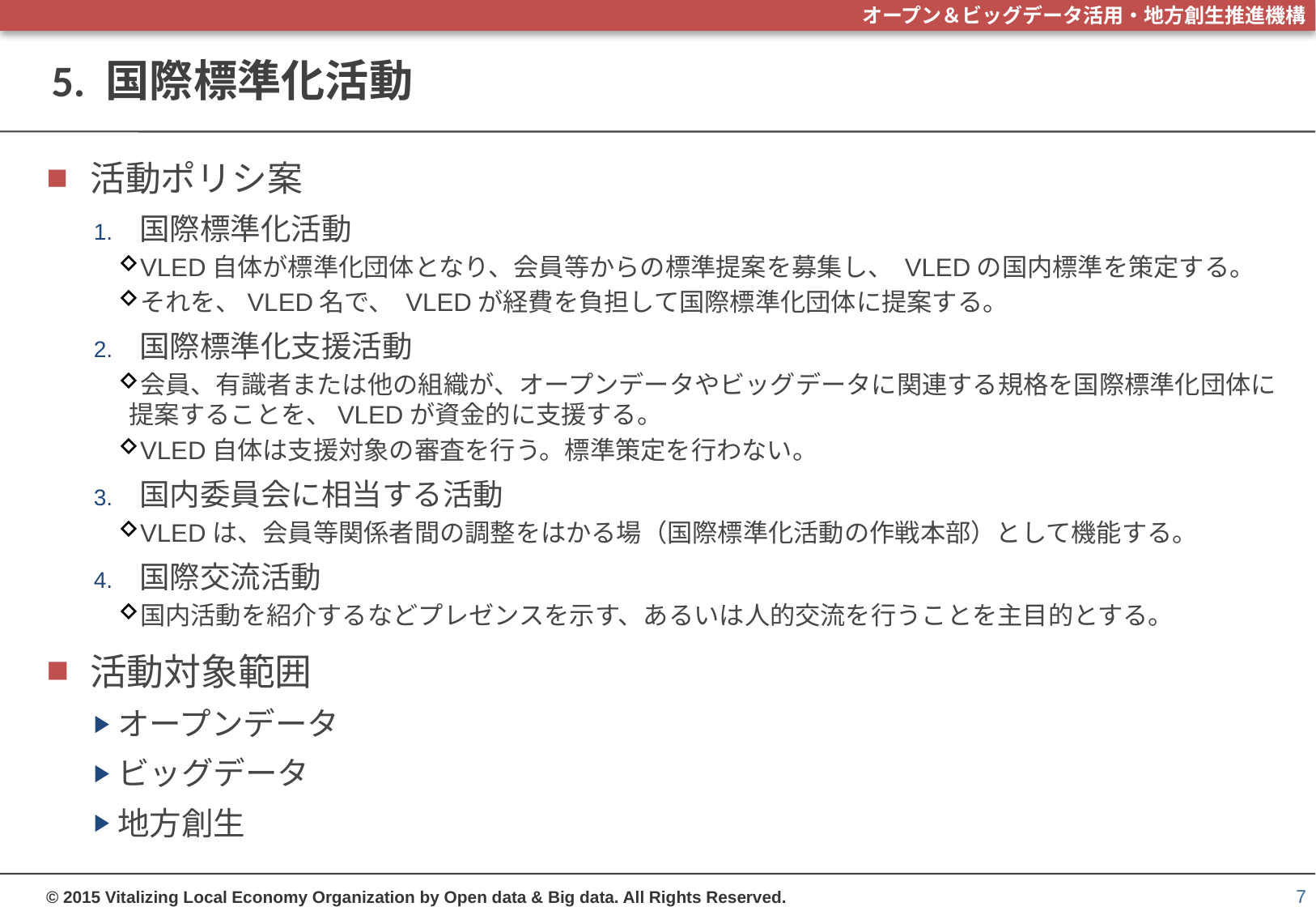

# 5. 国際標準化活動
活動ポリシ案
国際標準化活動
VLED自体が標準化団体となり、会員等からの標準提案を募集し、 VLEDの国内標準を策定する。
それを、VLED名で、 VLEDが経費を負担して国際標準化団体に提案する。
国際標準化支援活動
会員、有識者または他の組織が、オープンデータやビッグデータに関連する規格を国際標準化団体に提案することを、VLEDが資金的に支援する。
VLED自体は支援対象の審査を行う。標準策定を行わない。
国内委員会に相当する活動
VLEDは、会員等関係者間の調整をはかる場（国際標準化活動の作戦本部）として機能する。
国際交流活動
国内活動を紹介するなどプレゼンスを示す、あるいは人的交流を行うことを主目的とする。
活動対象範囲
オープンデータ
ビッグデータ
地方創生
7